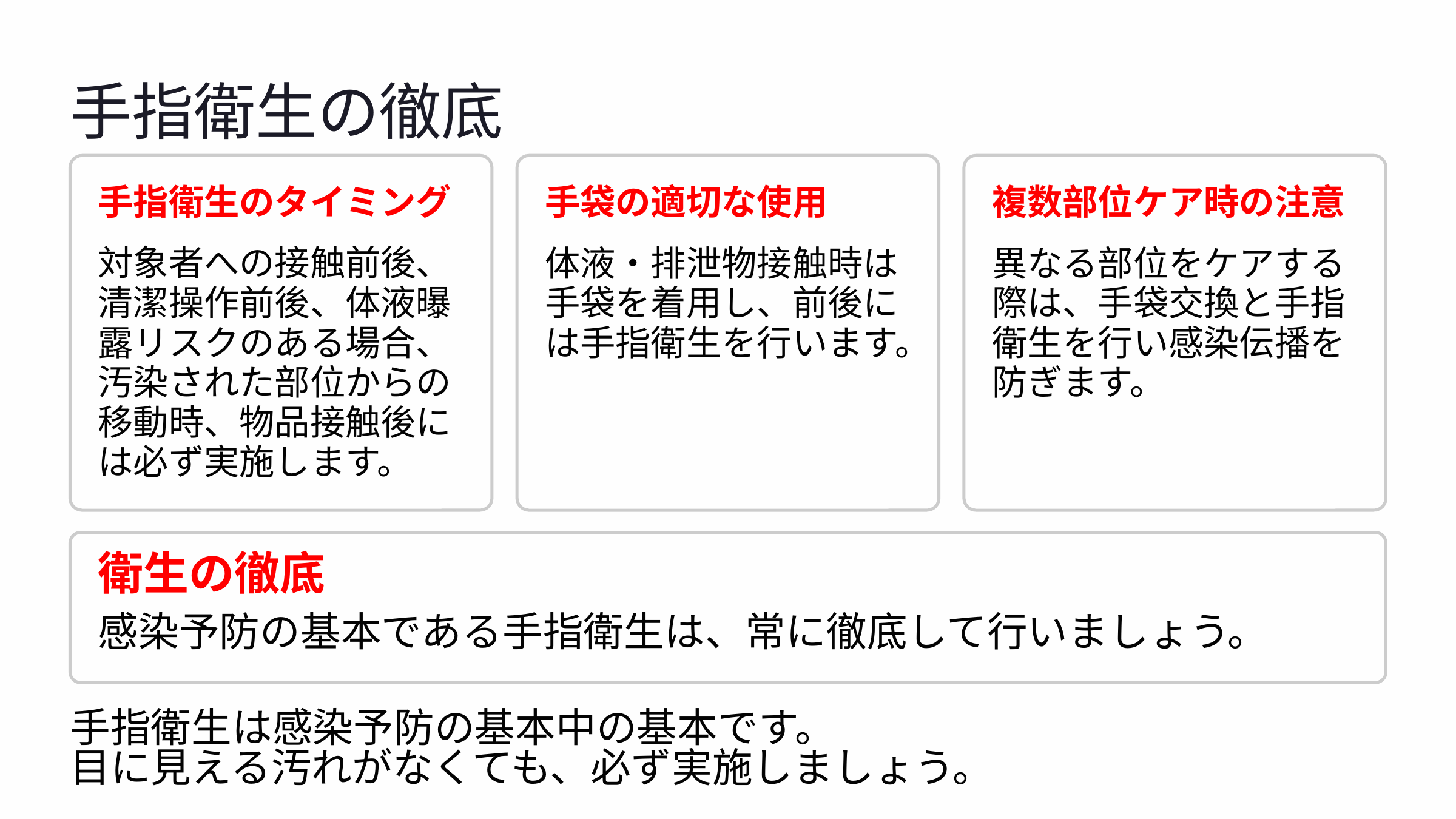

手指衛生の徹底

手指衛生のタイミング
手袋の適切な使用
複数部位ケア時の注意
対象者への接触前後、清潔操作前後、体液曝露リスクのある場合、汚染された部位からの移動時、物品接触後には必ず実施します。
体液・排泄物接触時は手袋を着用し、前後には手指衛生を行います。
異なる部位をケアする際は、手袋交換と手指衛生を行い感染伝播を防ぎます。

衛生の徹底
感染予防の基本である手指衛生は、常に徹底して行いましょう。
手指衛生は感染予防の基本中の基本です。
目に見える汚れがなくても、必ず実施しましょう。